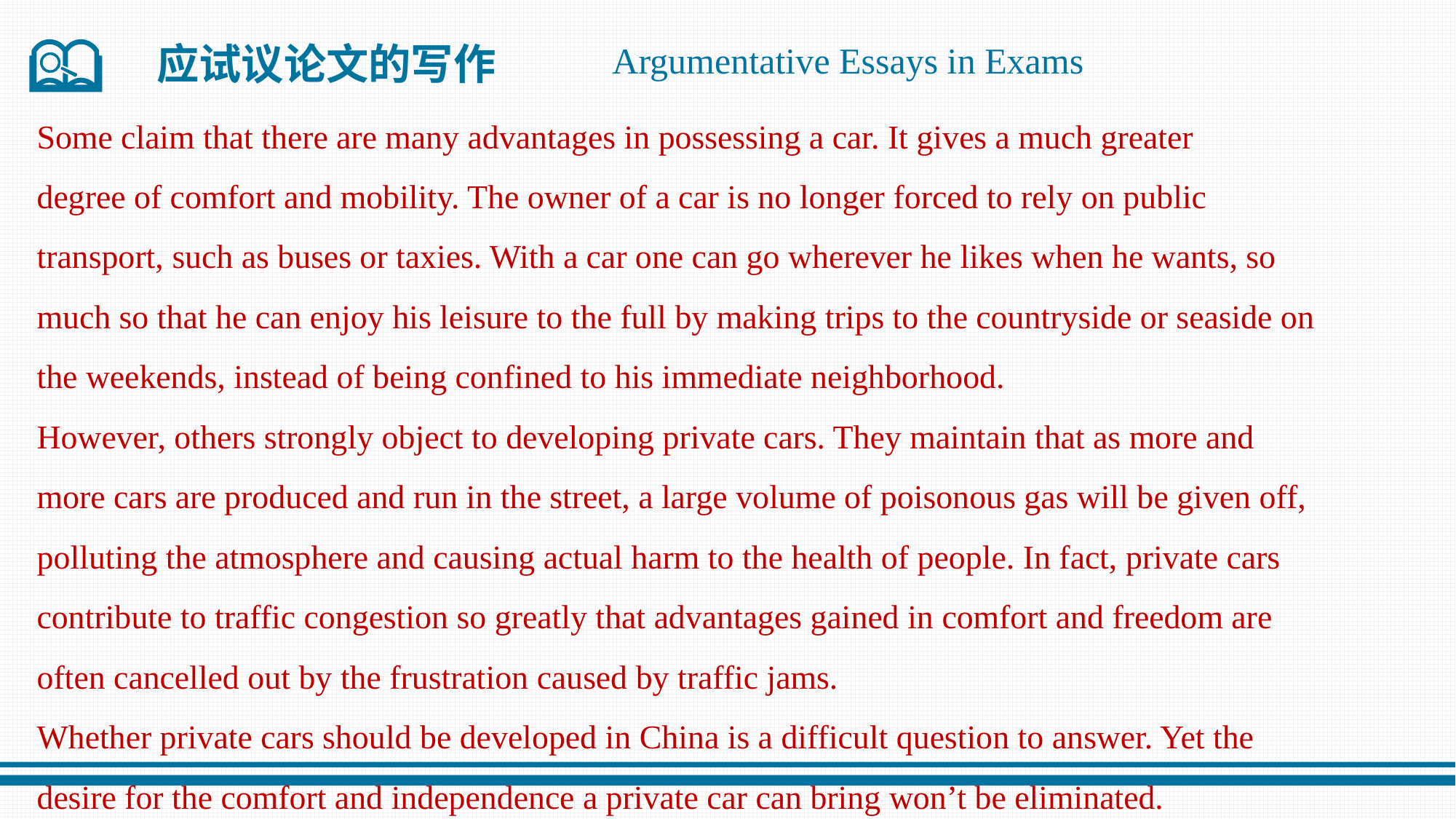

应试议论文的写作
Argumentative Essays in Exams
Some claim that there are many advantages in possessing a car. It gives a much greater
degree of comfort and mobility. The owner of a car is no longer forced to rely on public
transport, such as buses or taxies. With a car one can go wherever he likes when he wants, so
much so that he can enjoy his leisure to the full by making trips to the countryside or seaside on
the weekends, instead of being confined to his immediate neighborhood.
However, others strongly object to developing private cars. They maintain that as more and
more cars are produced and run in the street, a large volume of poisonous gas will be given off,
polluting the atmosphere and causing actual harm to the health of people. In fact, private cars
contribute to traffic congestion so greatly that advantages gained in comfort and freedom are
often cancelled out by the frustration caused by traffic jams.
Whether private cars should be developed in China is a difficult question to answer. Yet the
desire for the comfort and independence a private car can bring won’t be eliminated.